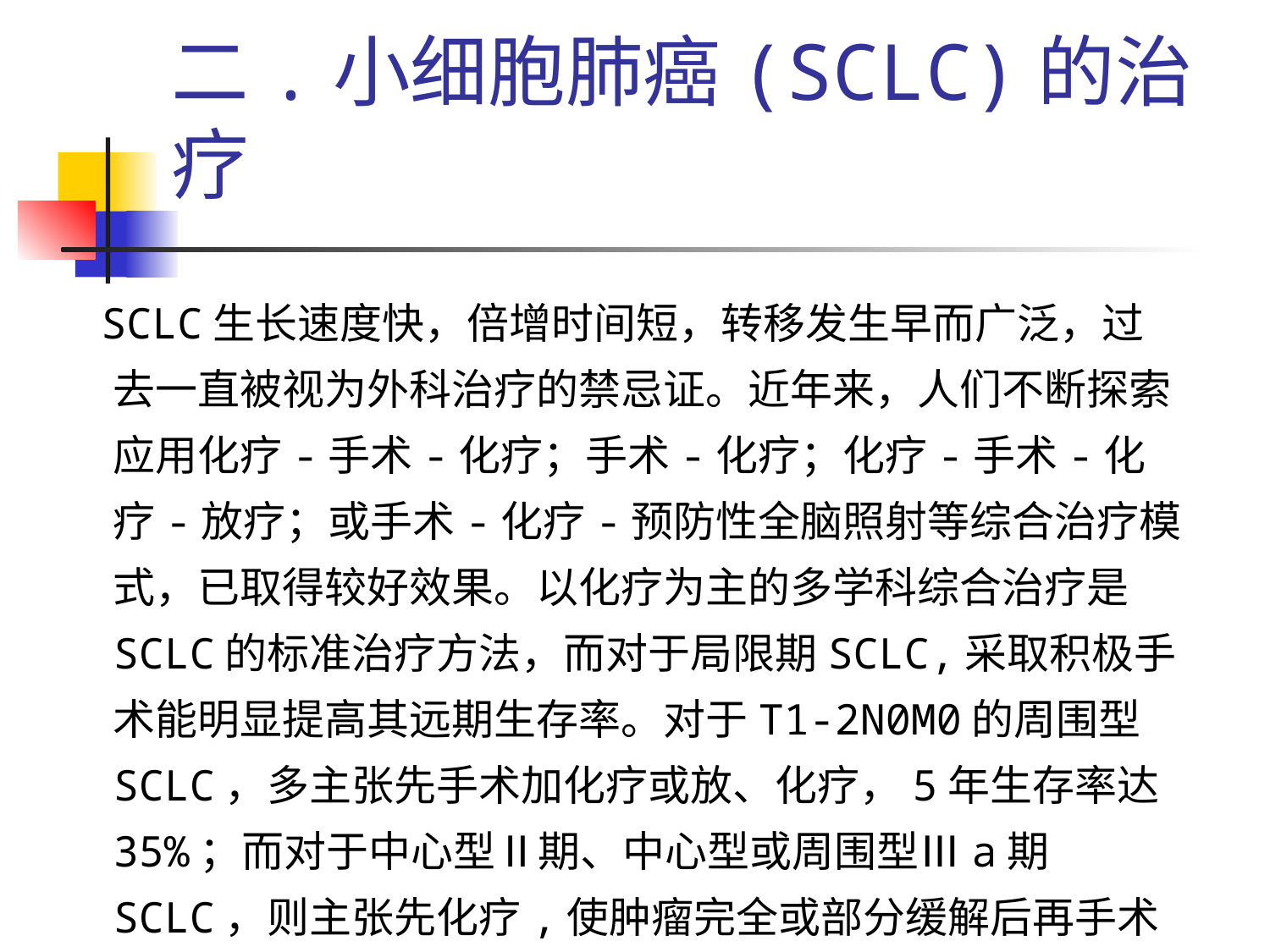

# 二.小细胞肺癌(SCLC)的治疗
   SCLC生长速度快，倍增时间短，转移发生早而广泛，过去一直被视为外科治疗的禁忌证。近年来，人们不断探索应用化疗-手术-化疗；手术-化疗；化疗-手术-化疗-放疗；或手术-化疗-预防性全脑照射等综合治疗模式，已取得较好效果。以化疗为主的多学科综合治疗是SCLC的标准治疗方法，而对于局限期SCLC,采取积极手术能明显提高其远期生存率。对于T1-2N0M0的周围型SCLC，多主张先手术加化疗或放、化疗，5年生存率达35%；而对于中心型Ⅱ期、中心型或周围型Ⅲa期SCLC，则主张先化疗,使肿瘤完全或部分缓解后再手术治疗。